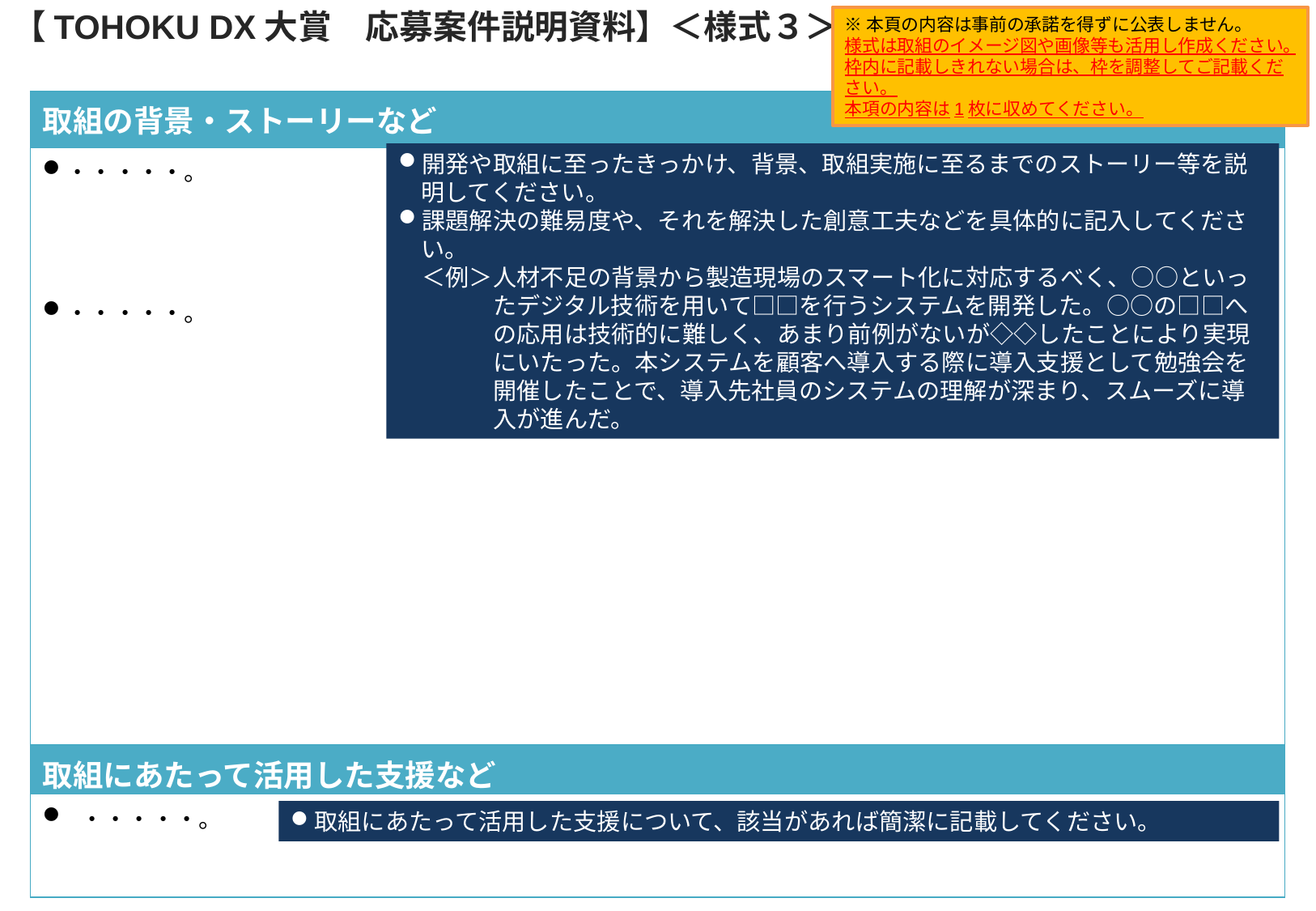

【TOHOKU DX大賞　応募案件説明資料】＜様式３＞
※本頁の内容は事前の承諾を得ずに公表しません。
様式は取組のイメージ図や画像等も活用し作成ください。
枠内に記載しきれない場合は、枠を調整してご記載ください。
本項の内容は1枚に収めてください。
| 取組の背景・ストーリーなど |
| --- |
| ・・・・・。 ・・・・・。 |
開発や取組に至ったきっかけ、背景、取組実施に至るまでのストーリー等を説明してください。
課題解決の難易度や、それを解決した創意工夫などを具体的に記入してください。
　＜例＞人材不足の背景から製造現場のスマート化に対応するべく、○○といっ
　　　　たデジタル技術を用いて□□を行うシステムを開発した。○○の□□へ
　　　　の応用は技術的に難しく、あまり前例がないが◇◇したことにより実現
　　　　にいたった。本システムを顧客へ導入する際に導入支援として勉強会を
　　　　開催したことで、導入先社員のシステムの理解が深まり、スムーズに導
　　　　入が進んだ。
| 取組にあたって活用した支援など |
| --- |
| ・・・・・。 |
取組にあたって活用した支援について、該当があれば簡潔に記載してください。